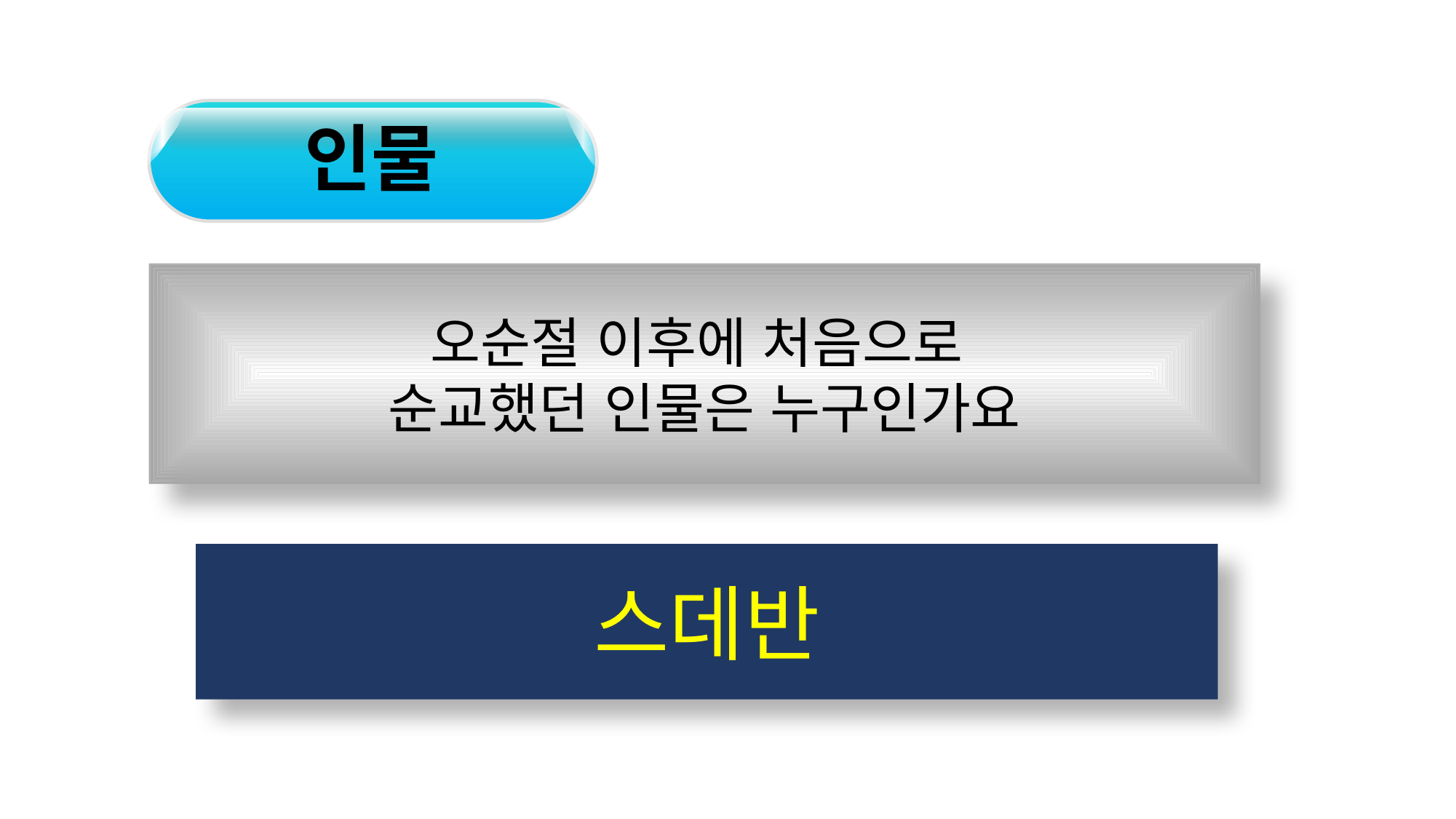

인물
오순절 이후에 처음으로
순교했던 인물은 누구인가요
스데반